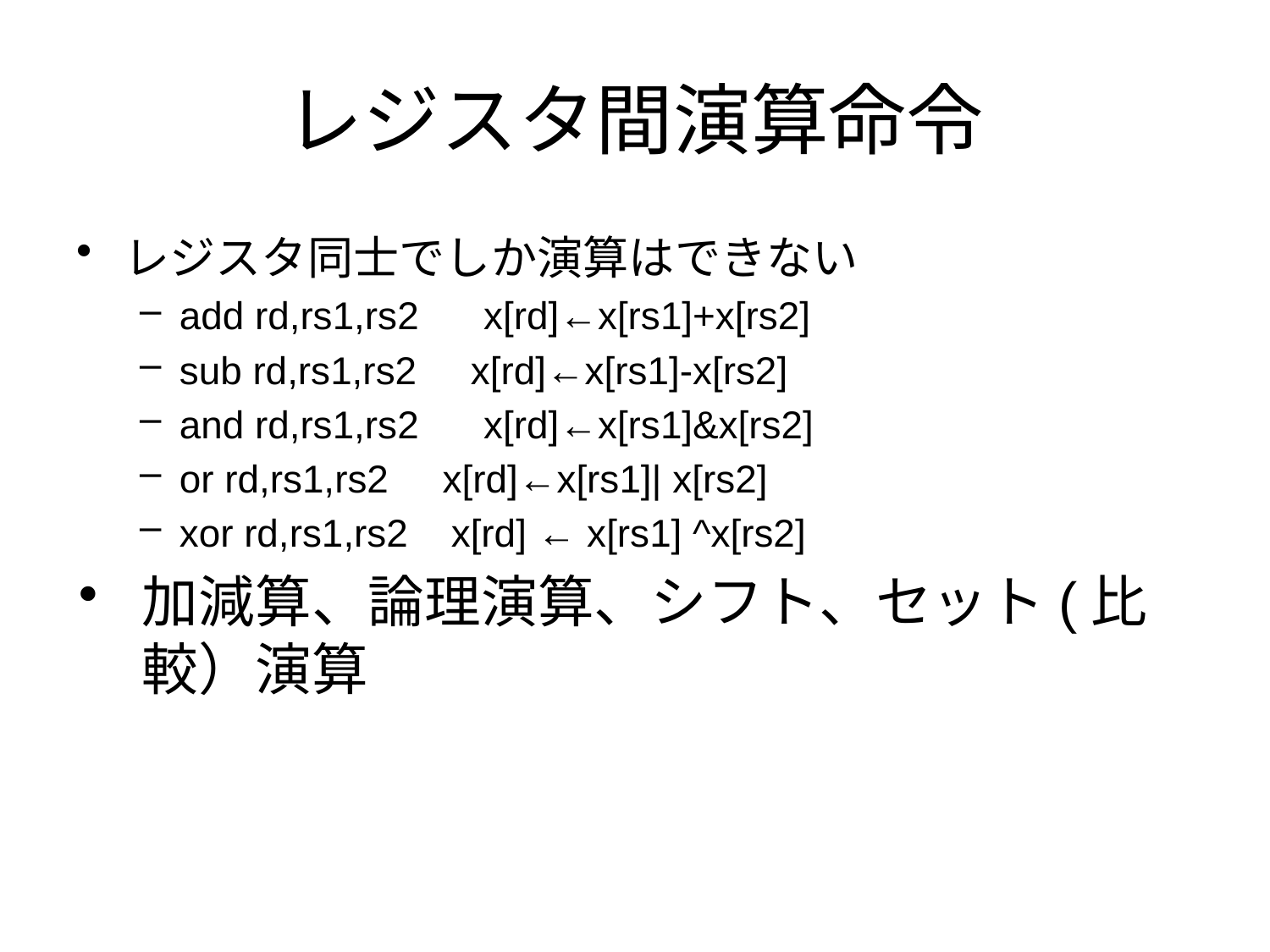

# レジスタ間演算命令
レジスタ同士でしか演算はできない
add rd,rs1,rs2      x[rd]←x[rs1]+x[rs2]
sub rd,rs1,rs2     x[rd]←x[rs1]-x[rs2]
and rd,rs1,rs2      x[rd]←x[rs1]&x[rs2]
or rd,rs1,rs2     x[rd]←x[rs1]| x[rs2]
xor rd,rs1,rs2    x[rd] ← x[rs1] ^x[rs2]
加減算、論理演算、シフト、セット(比較）演算